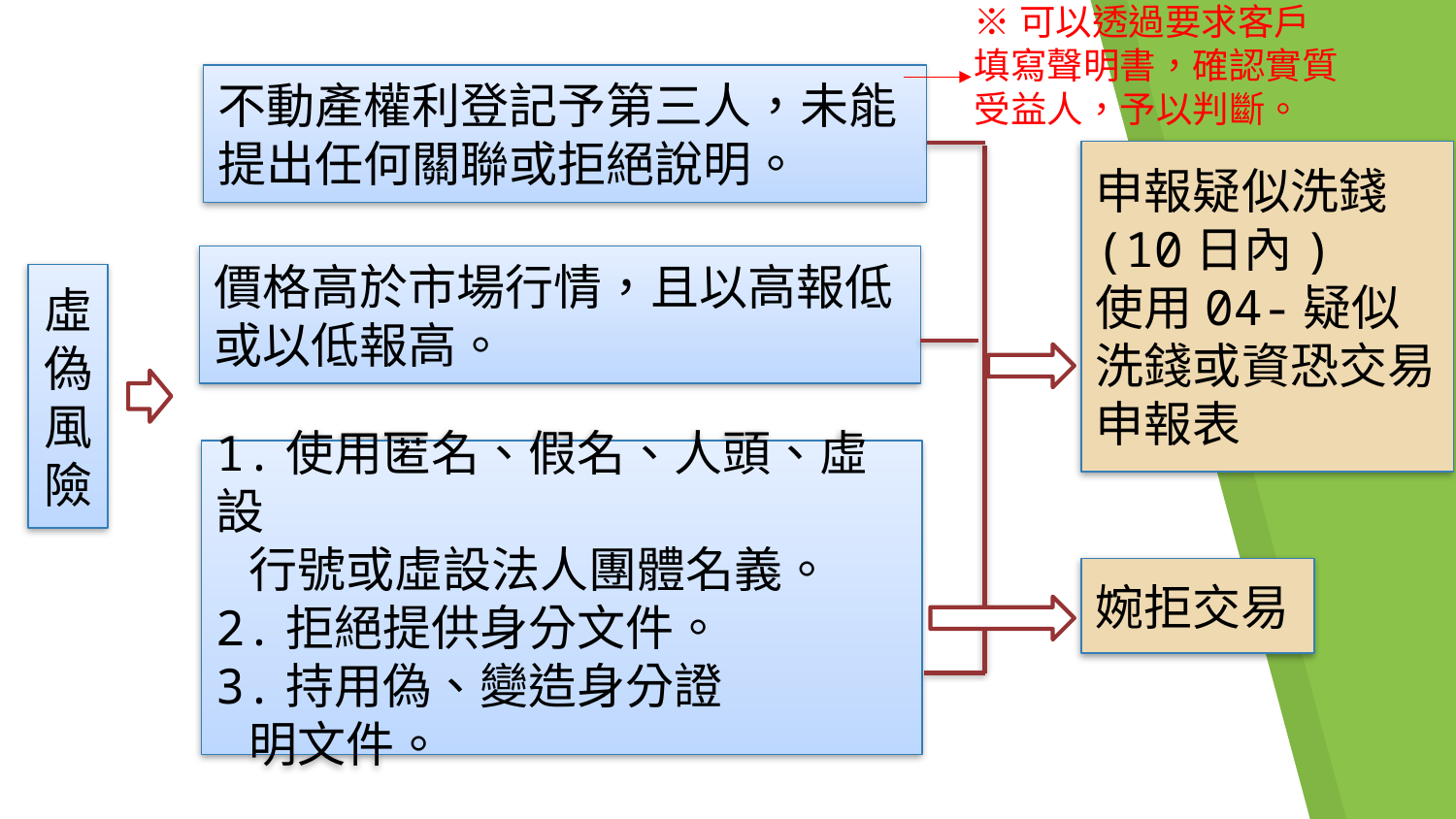

※可以透過要求客戶填寫聲明書，確認實質受益人，予以判斷。
不動產權利登記予第三人，未能提出任何關聯或拒絕說明。
申報疑似洗錢(10日內)
使用04-疑似洗錢或資恐交易申報表
價格高於市場行情，且以高報低或以低報高。
虛偽風險

1.使用匿名、假名、人頭、虛設
  行號或虛設法人團體名義。
2.拒絕提供身分文件。
3.持用偽、變造身分證
  明文件。
婉拒交易